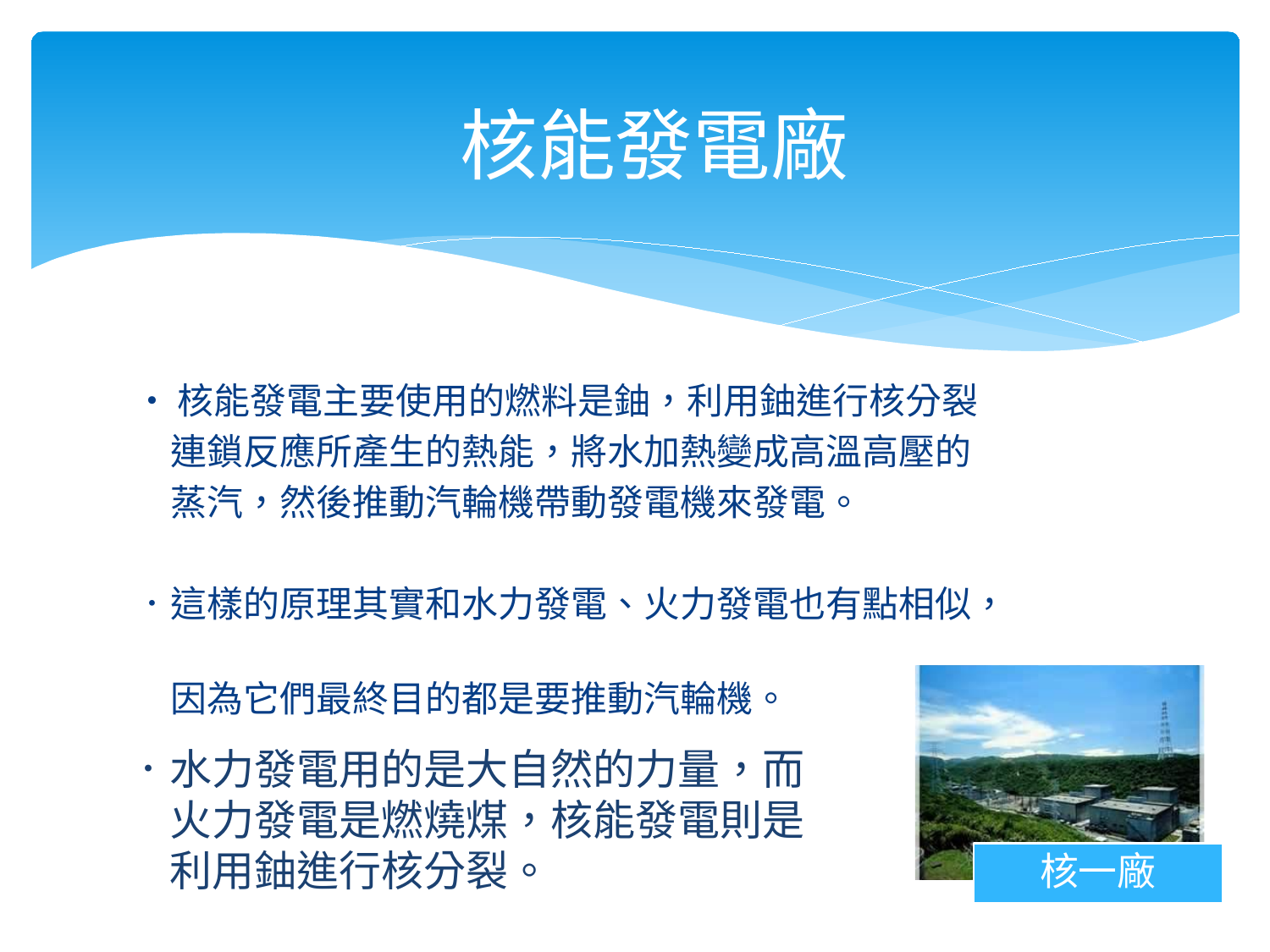

# 核能發電廠
‧核能發電主要使用的燃料是鈾，利用鈾進行核分裂
　連鎖反應所產生的熱能，將水加熱變成高溫高壓的
　蒸汽，然後推動汽輪機帶動發電機來發電。

．這樣的原理其實和水力發電、火力發電也有點相似，
　因為它們最終目的都是要推動汽輪機。

核一廠
．水力發電用的是大自然的力量，而
　火力發電是燃燒煤，核能發電則是
　利用鈾進行核分裂。